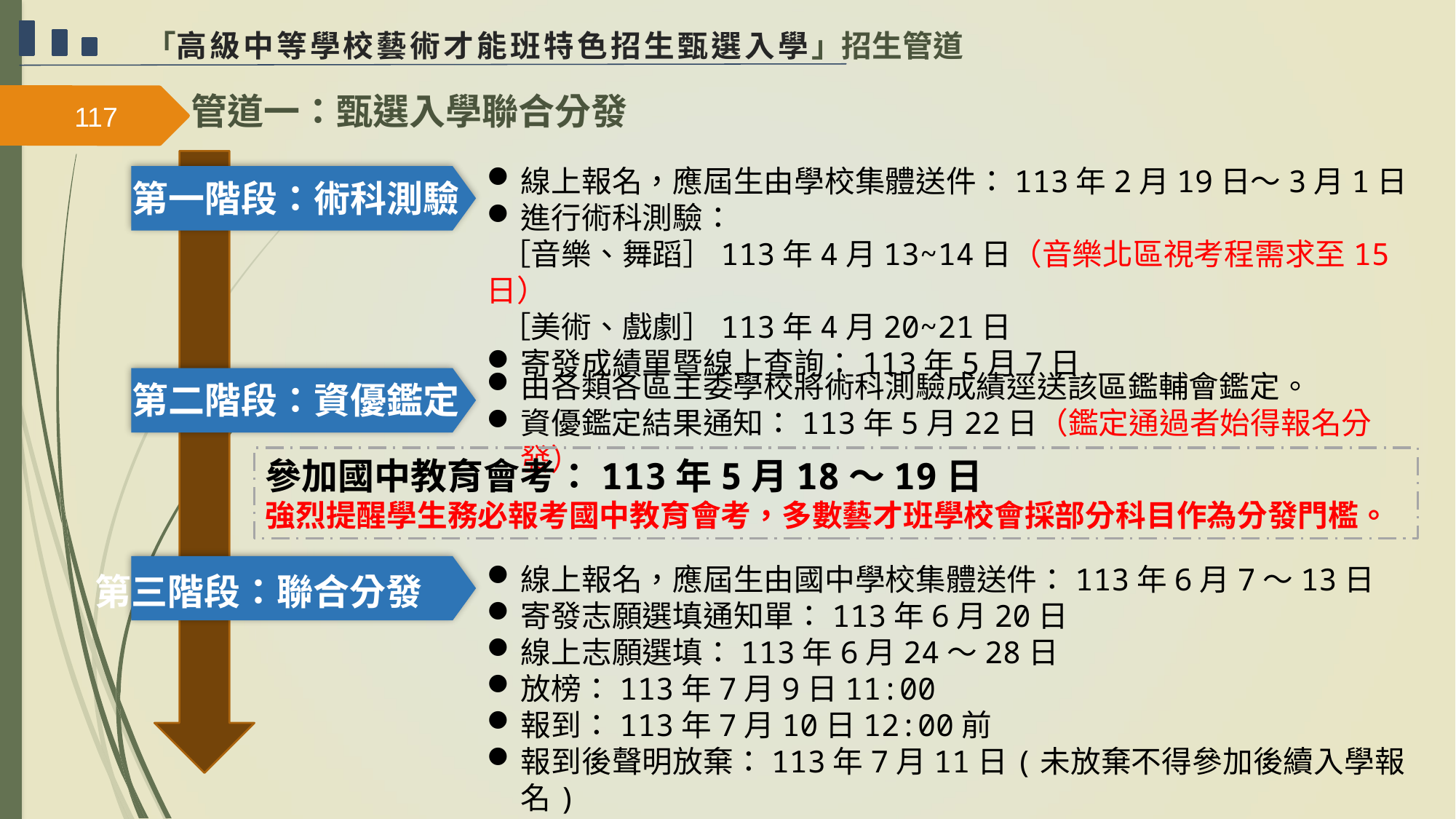

「高級中等學校藝術才能班特色招生甄選入學」招生管道

管道一：甄選入學聯合分發
117

線上報名，應屆生由學校集體送件：113年2月19日～3月1日
進行術科測驗：
 ［音樂、舞蹈］113年4月13~14日（音樂北區視考程需求至15日）
 ［美術、戲劇］113年4月20~21日
寄發成績單暨線上查詢：113年5月7日

第一階段：術科測驗
由各類各區主委學校將術科測驗成績逕送該區鑑輔會鑑定。
資優鑑定結果通知：113年5月22日（鑑定通過者始得報名分發）

第二階段：資優鑑定
參加國中教育會考：113年5月18～19日
強烈提醒學生務必報考國中教育會考，多數藝才班學校會採部分科目作為分發門檻。
線上報名，應屆生由國中學校集體送件：113年6月7～13日
寄發志願選填通知單：113年6月20日
線上志願選填：113年6月24～28日
放榜：113年7月9日11:00
報到：113年7月10日12:00前
報到後聲明放棄：113年7月11日(未放棄不得參加後續入學報名)

第三階段：聯合分發